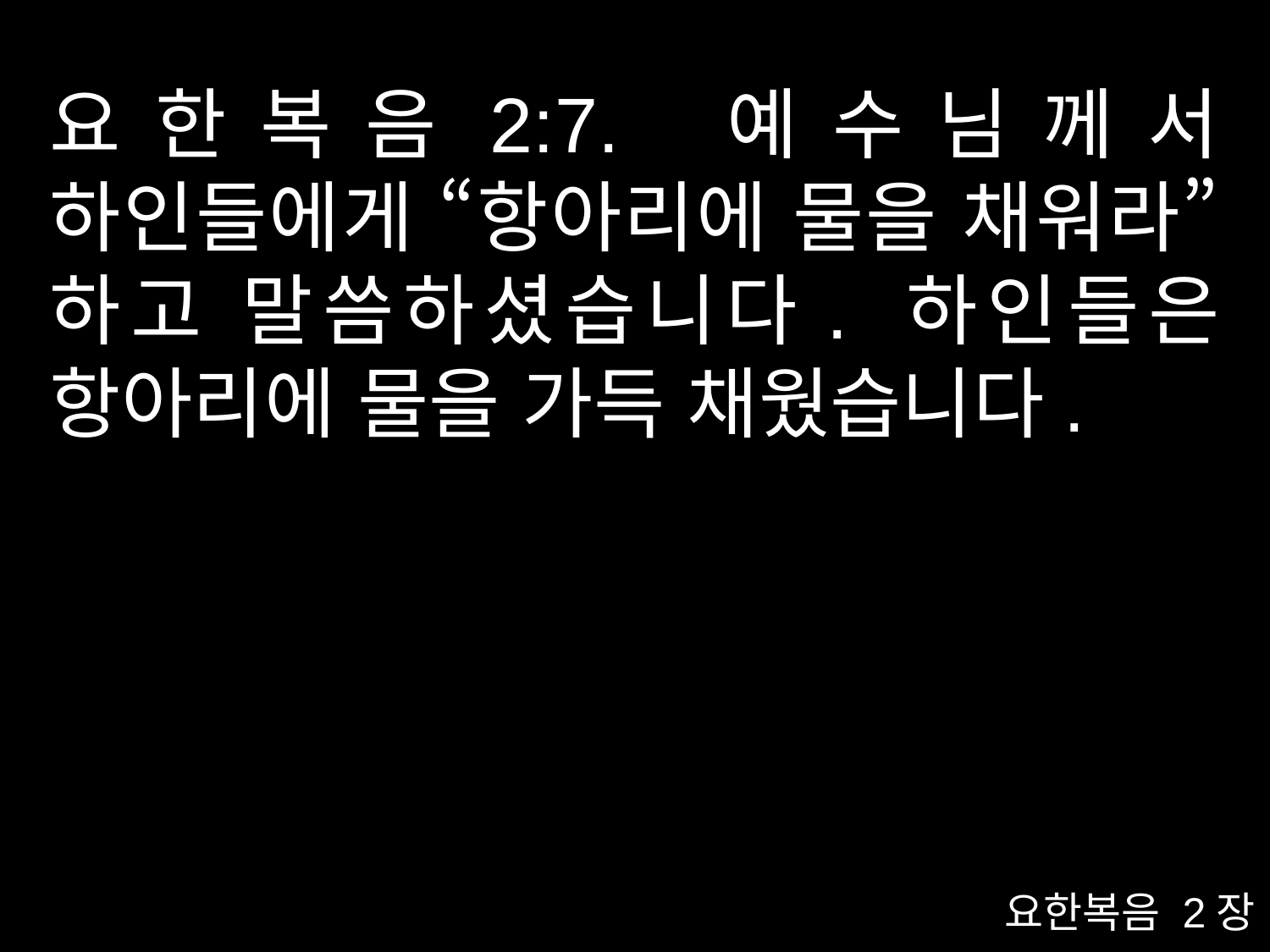

# 요한복음2:7. 예수님께서 하인들에게 “항아리에 물을 채워라” 하고 말씀하셨습니다. 하인들은 항아리에 물을 가득 채웠습니다.
요한복음 2장